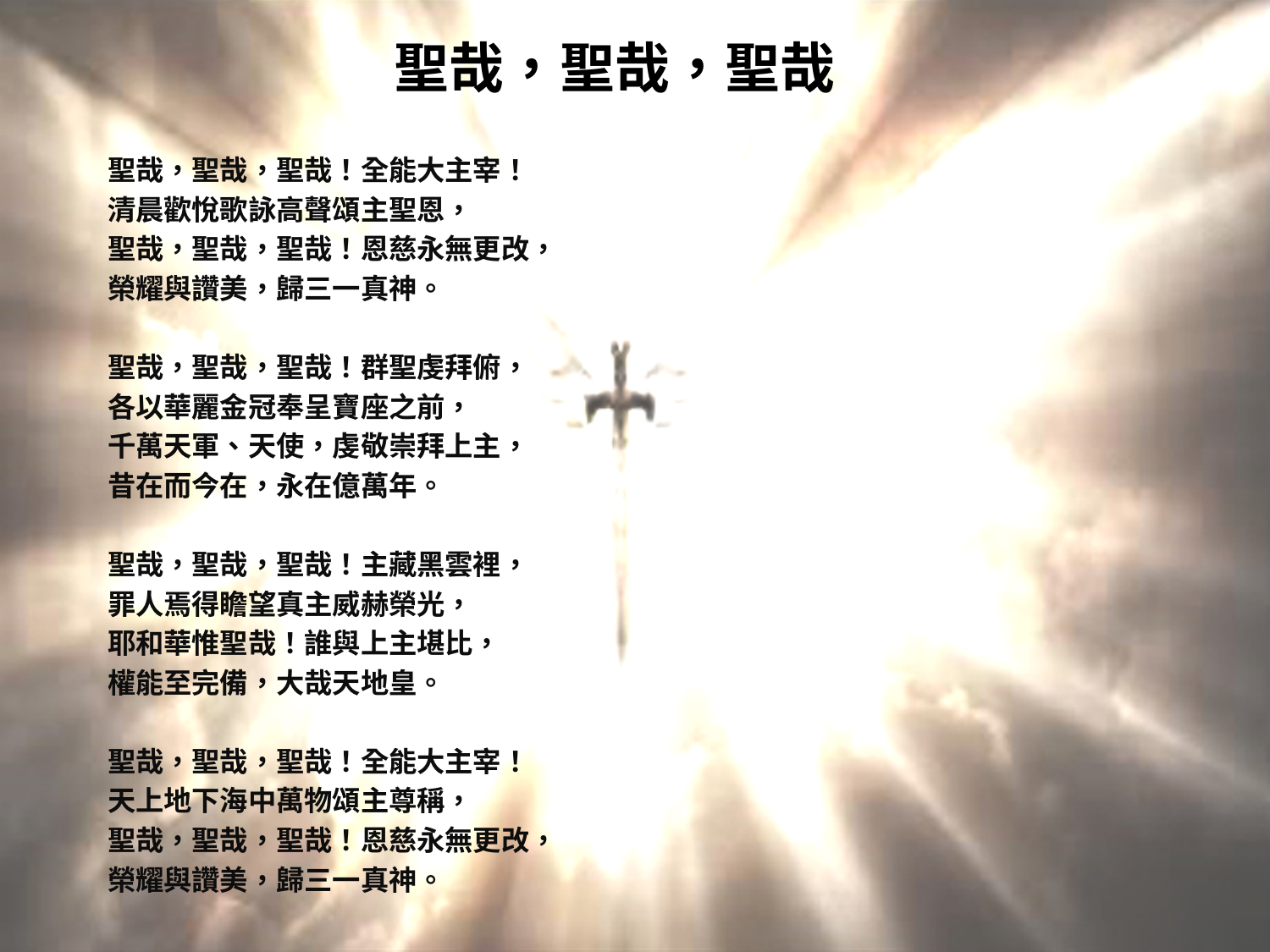

# 聖哉，聖哉，聖哉
聖哉，聖哉，聖哉！全能大主宰！
清晨歡悅歌詠高聲頌主聖恩，
聖哉，聖哉，聖哉！恩慈永無更改，
榮耀與讚美，歸三一真神。

聖哉，聖哉，聖哉！群聖虔拜俯，
各以華麗金冠奉呈寶座之前，
千萬天軍、天使，虔敬崇拜上主，
昔在而今在，永在億萬年。

聖哉，聖哉，聖哉！主藏黑雲裡，
罪人焉得瞻望真主威赫榮光，
耶和華惟聖哉！誰與上主堪比，
權能至完備，大哉天地皇。

聖哉，聖哉，聖哉！全能大主宰！
天上地下海中萬物頌主尊稱，
聖哉，聖哉，聖哉！恩慈永無更改，
榮耀與讚美，歸三一真神。